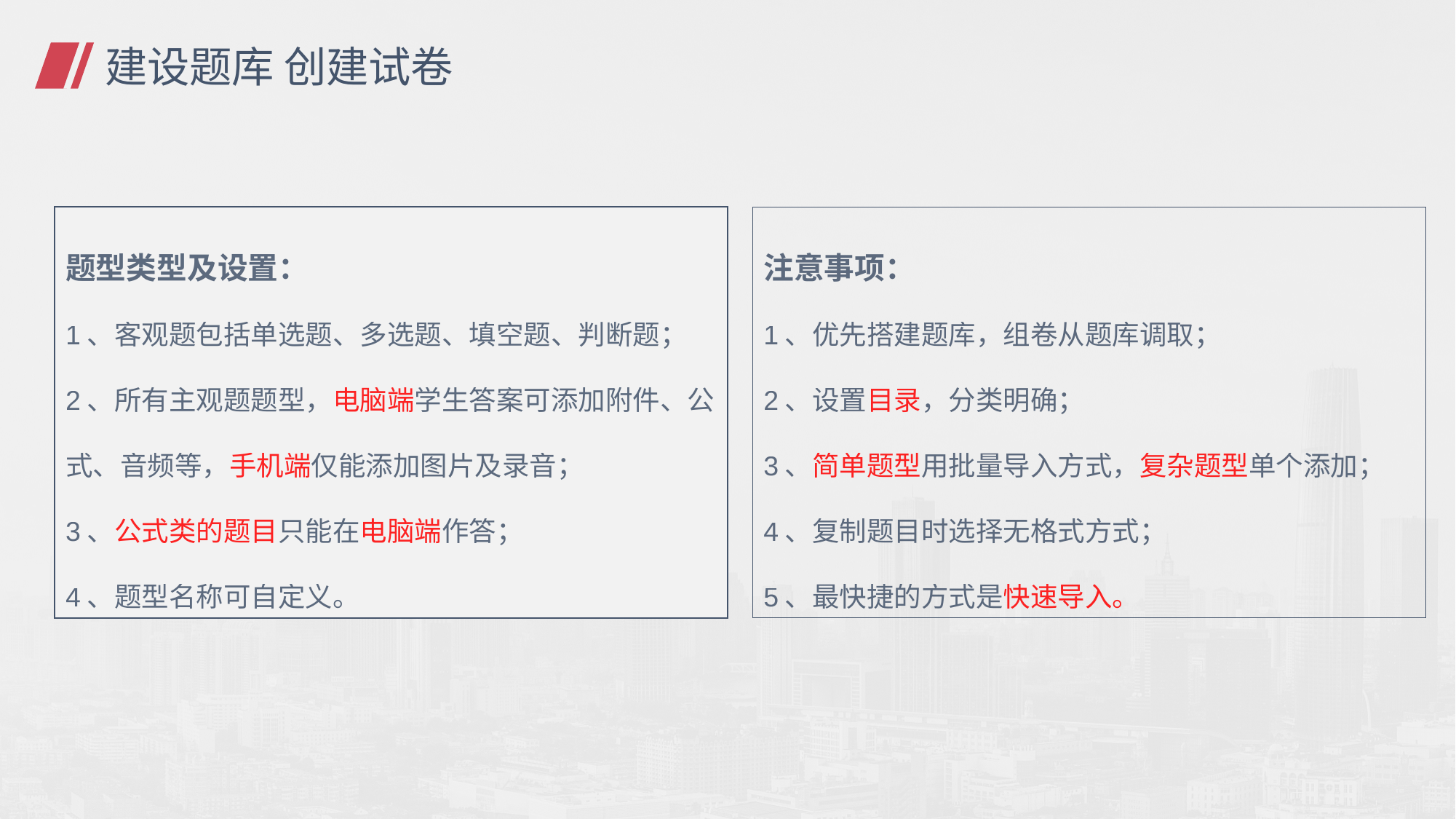

# 建设题库 创建试卷
题型类型及设置：
1、客观题包括单选题、多选题、填空题、判断题；
2、所有主观题题型，电脑端学生答案可添加附件、公式、音频等，手机端仅能添加图片及录音；
3、公式类的题目只能在电脑端作答；
4、题型名称可自定义。
注意事项：
1、优先搭建题库，组卷从题库调取；
2、设置目录，分类明确；
3、简单题型用批量导入方式，复杂题型单个添加；
4、复制题目时选择无格式方式；
5、最快捷的方式是快速导入。